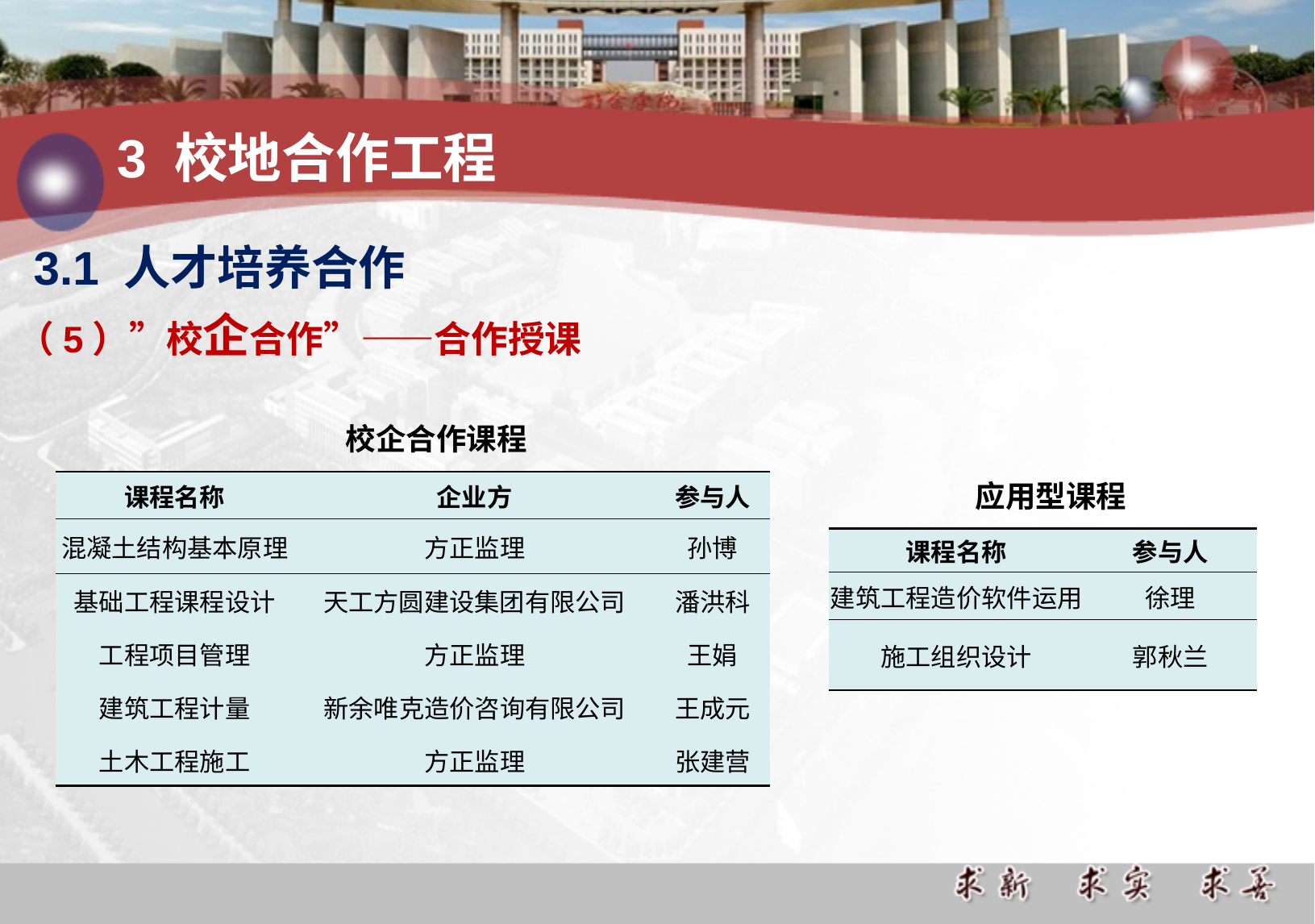

3 校地合作工程
3.1 人才培养合作

（5）”校企合作”——合作授课
校企合作课程
校企联合办班
应用型课程
| 课程名称 | 企业方 | 参与人 |
| --- | --- | --- |
| 混凝土结构基本原理 | 方正监理 | 孙博 |
| 基础工程课程设计 | 天工方圆建设集团有限公司 | 潘洪科 |
| 工程项目管理 | 方正监理 | 王娟 |
| 建筑工程计量 | 新余唯克造价咨询有限公司 | 王成元 |
| 土木工程施工 | 方正监理 | 张建营 |
| 课程名称 | 参与人 |
| --- | --- |
| 建筑工程造价软件运用 | 徐理 |
| 施工组织设计 | 郭秋兰 |